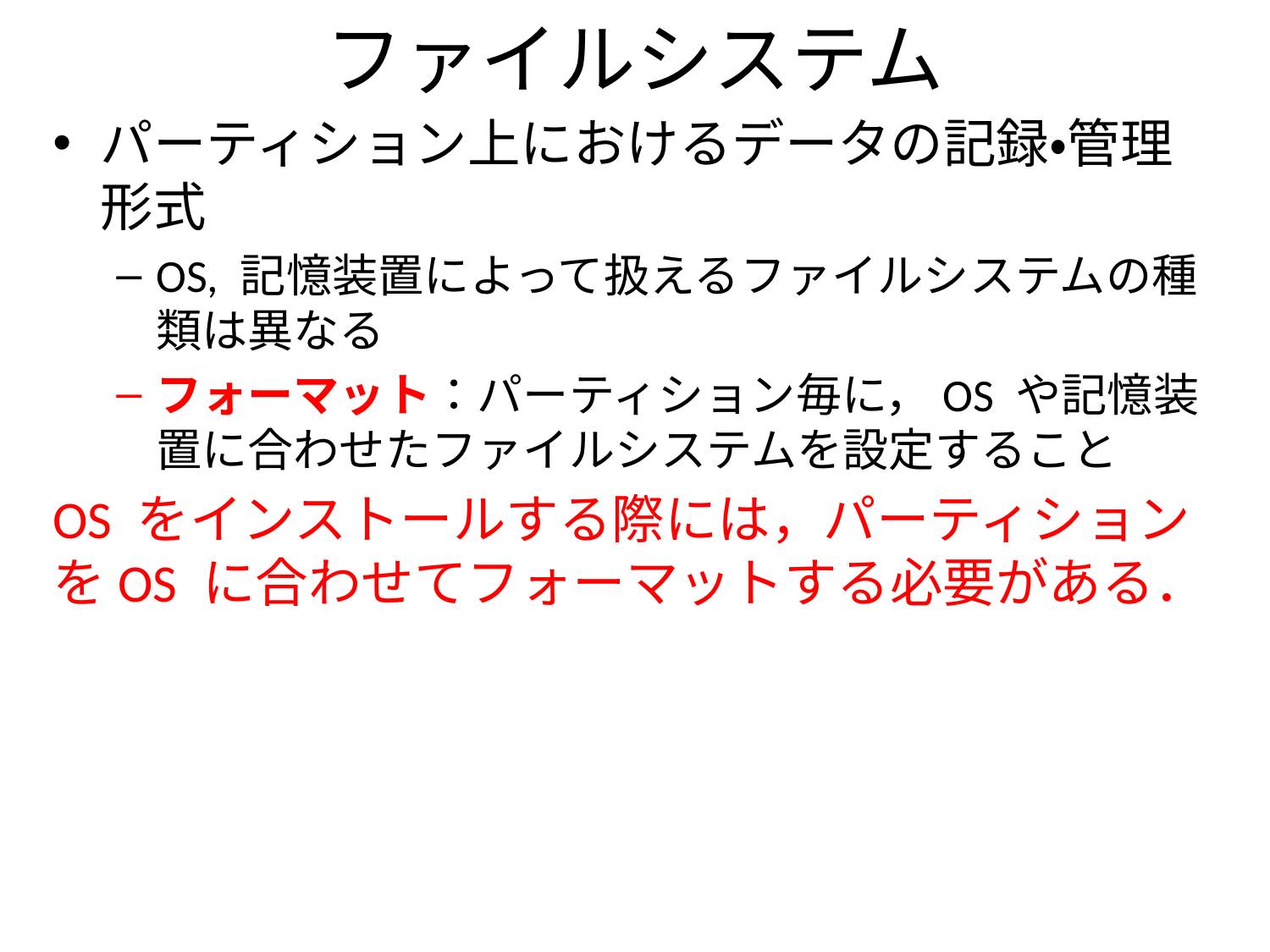

# ファイルシステム
パーティション上におけるデータの記録・管理形式
OS, 記憶装置によって扱えるファイルシステムの種類は異なる
フォーマット：パーティション毎に，OS や記憶装置に合わせたファイルシステムを設定すること
OS をインストールする際には，パーティションをOS に合わせてフォーマットする必要がある．